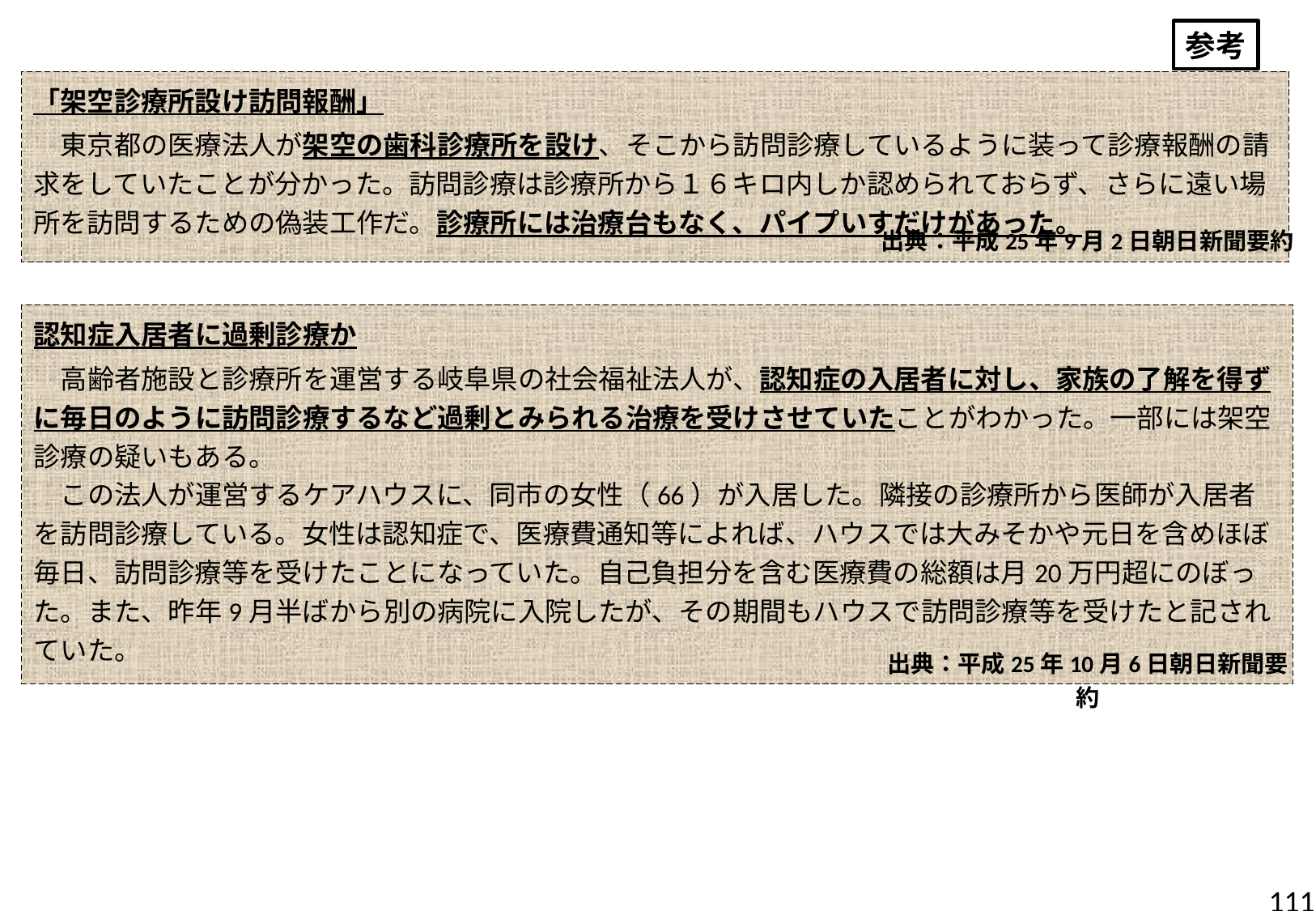

参考
「架空診療所設け訪問報酬」
　東京都の医療法人が架空の歯科診療所を設け、そこから訪問診療しているように装って診療報酬の請求をしていたことが分かった。訪問診療は診療所から１６キロ内しか認められておらず、さらに遠い場所を訪問するための偽装工作だ。診療所には治療台もなく、パイプいすだけがあった。
出典：平成25年9月2日朝日新聞要約
認知症入居者に過剰診療か
　高齢者施設と診療所を運営する岐阜県の社会福祉法人が、認知症の入居者に対し、家族の了解を得ずに毎日のように訪問診療するなど過剰とみられる治療を受けさせていたことがわかった。一部には架空診療の疑いもある。
　この法人が運営するケアハウスに、同市の女性（66）が入居した。隣接の診療所から医師が入居者を訪問診療している。女性は認知症で、医療費通知等によれば、ハウスでは大みそかや元日を含めほぼ毎日、訪問診療等を受けたことになっていた。自己負担分を含む医療費の総額は月20万円超にのぼった。また、昨年9月半ばから別の病院に入院したが、その期間もハウスで訪問診療等を受けたと記されていた。
出典：平成25年10月6日朝日新聞要約
111